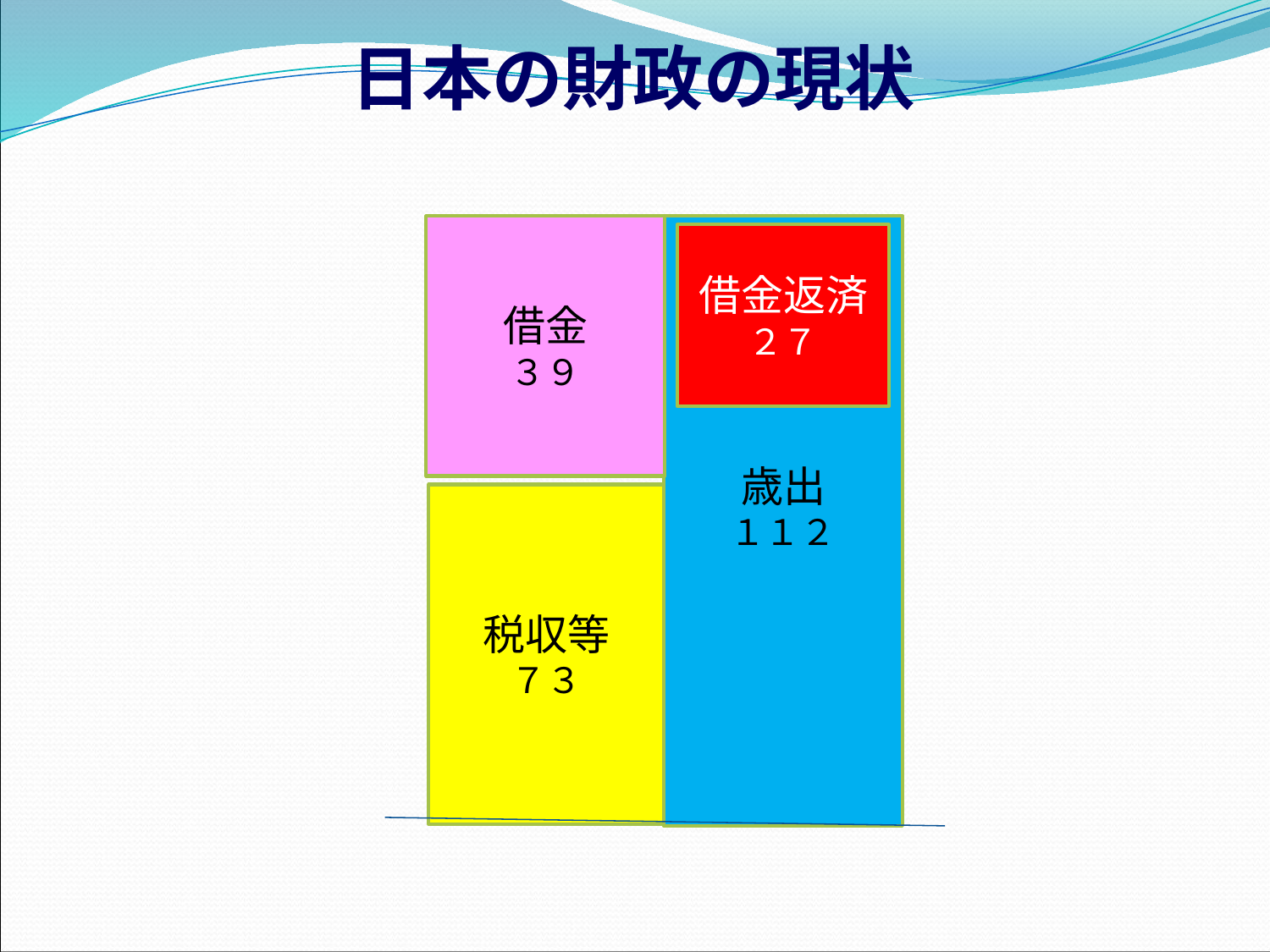

日本の財政の現状
借金
３９
歳出
１１２

借金返済
２７
税収等
７３